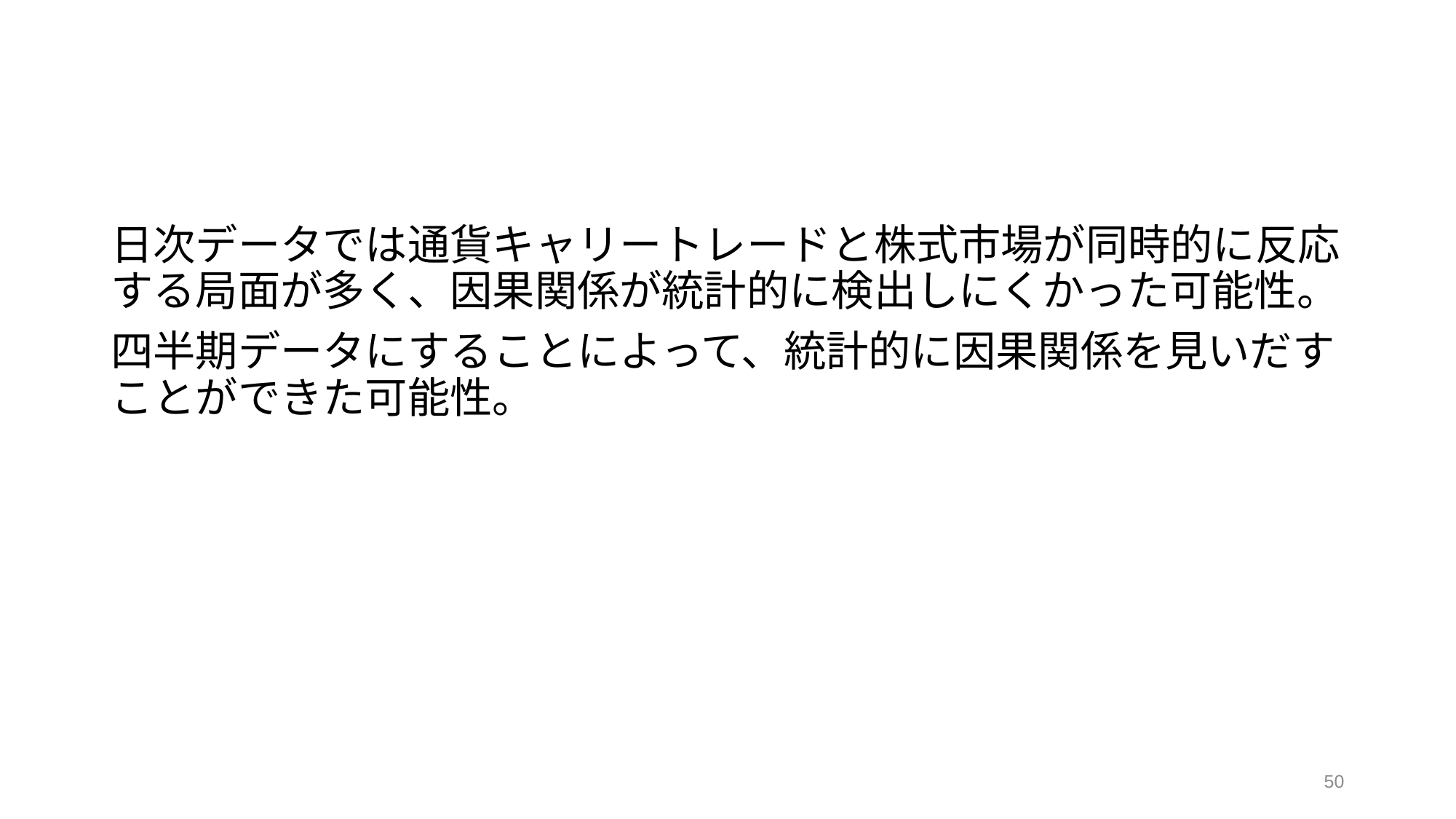

#
日次データでは通貨キャリートレードと株式市場が同時的に反応する局面が多く、因果関係が統計的に検出しにくかった可能性。
四半期データにすることによって、統計的に因果関係を見いだすことができた可能性。
50